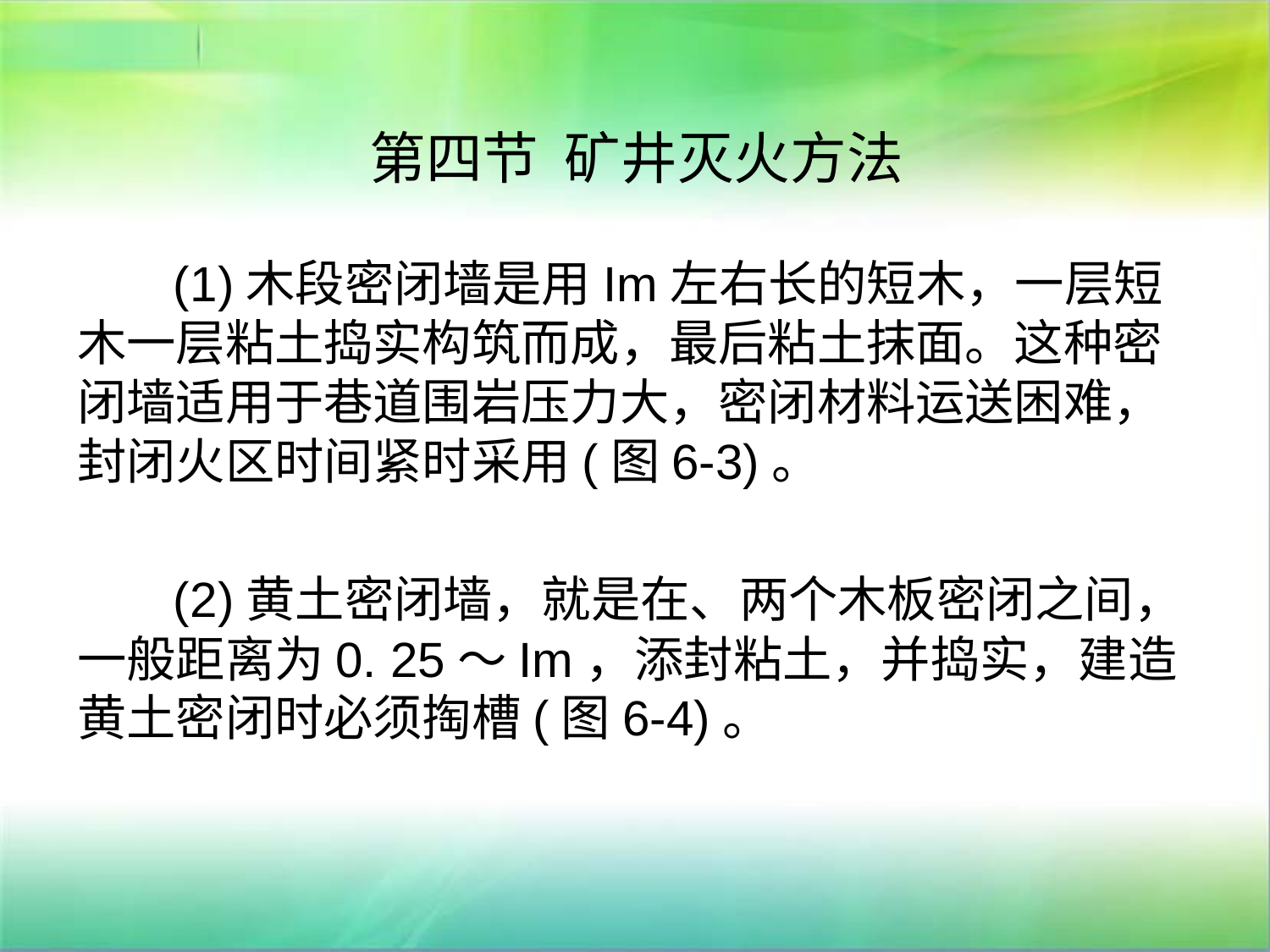

# 第四节  矿井灭火方法
       (1)木段密闭墙是用Im左右长的短木，一层短木一层粘土捣实构筑而成，最后粘土抹面。这种密闭墙适用于巷道围岩压力大，密闭材料运送困难，封闭火区时间紧时采用(图6-3)。

       (2)黄土密闭墙，就是在、两个木板密闭之间，一般距离为0. 25～Im，添封粘土，并捣实，建造黄土密闭时必须掏槽(图6-4)。